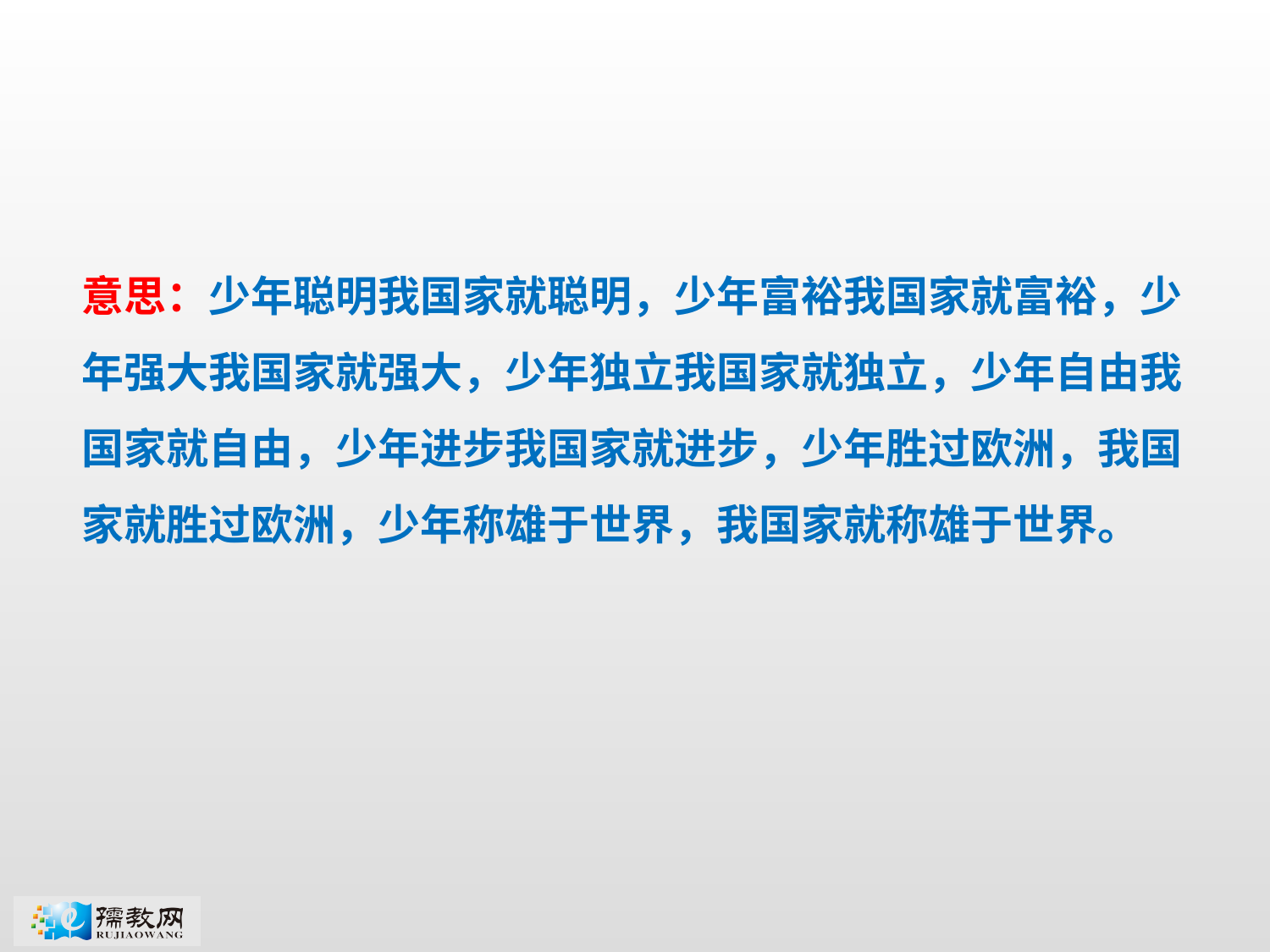

意思：少年聪明我国家就聪明，少年富裕我国家就富裕，少年强大我国家就强大，少年独立我国家就独立，少年自由我国家就自由，少年进步我国家就进步，少年胜过欧洲，我国家就胜过欧洲，少年称雄于世界，我国家就称雄于世界。